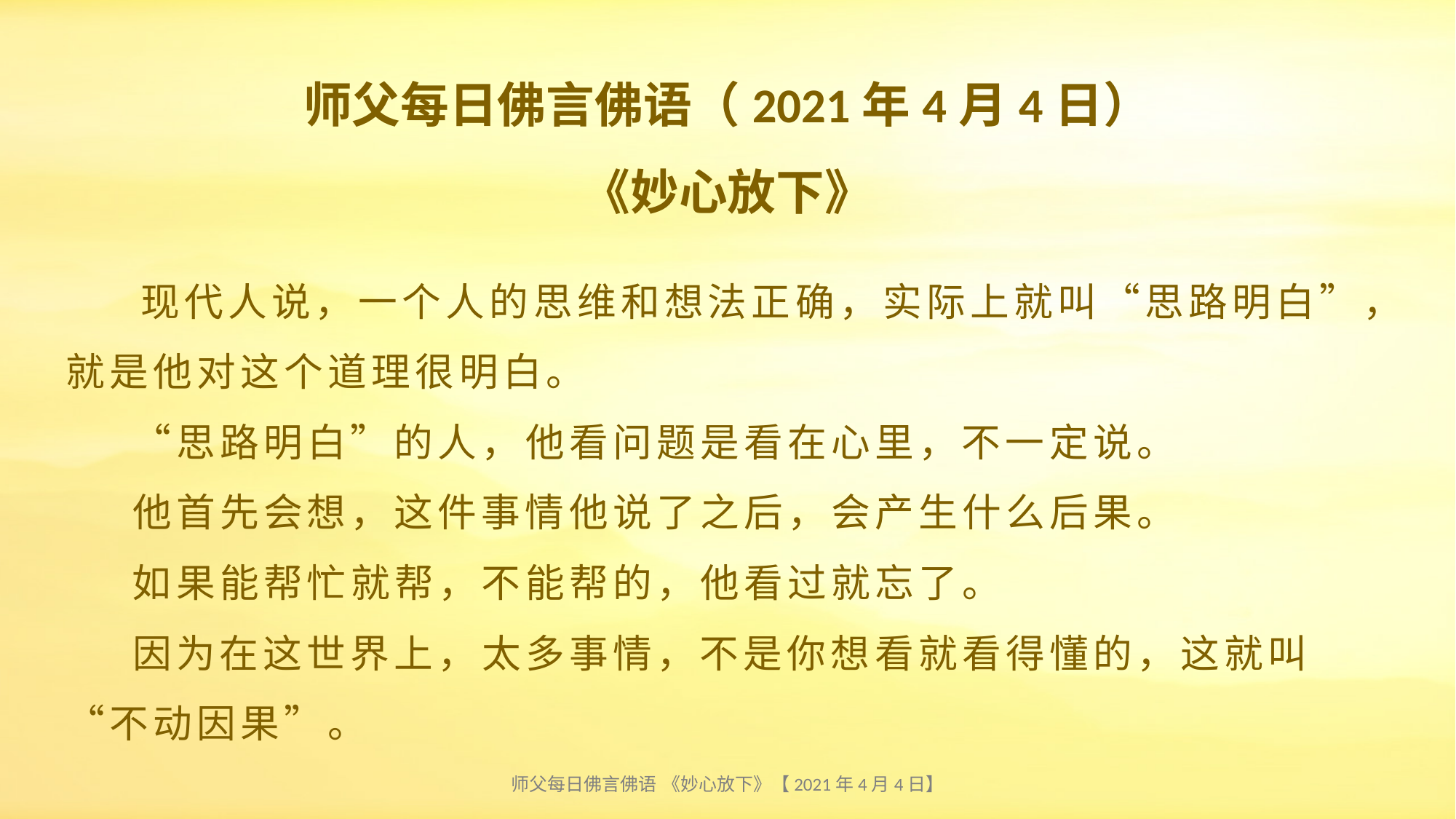

师父每日佛言佛语（2021年4月4日）
《妙心放下》
# 现代人说，一个人的思维和想法正确，实际上就叫“思路明白”，就是他对这个道理很明白。 “思路明白”的人，他看问题是看在心里，不一定说。 他首先会想，这件事情他说了之后，会产生什么后果。 如果能帮忙就帮，不能帮的，他看过就忘了。 因为在这世界上，太多事情，不是你想看就看得懂的，这就叫“不动因果”。
师父每日佛言佛语 《妙心放下》【2021年4月4日】